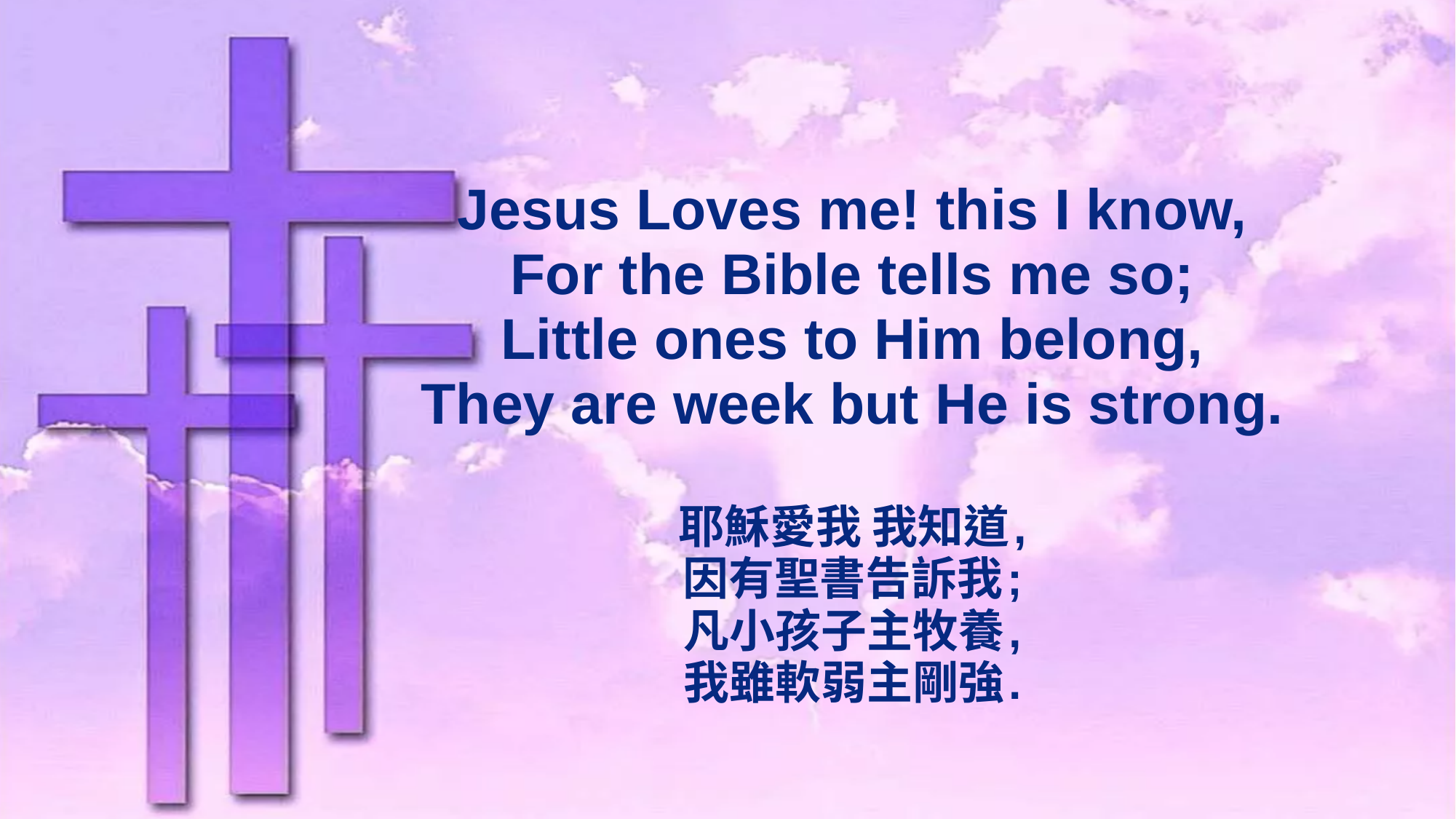

Jesus Loves me! this I know,
For the Bible tells me so;
Little ones to Him belong,
They are week but He is strong.

耶穌愛我 我知道,
因有聖書告訴我;
凡小孩子主牧養,
我雖軟弱主剛強.